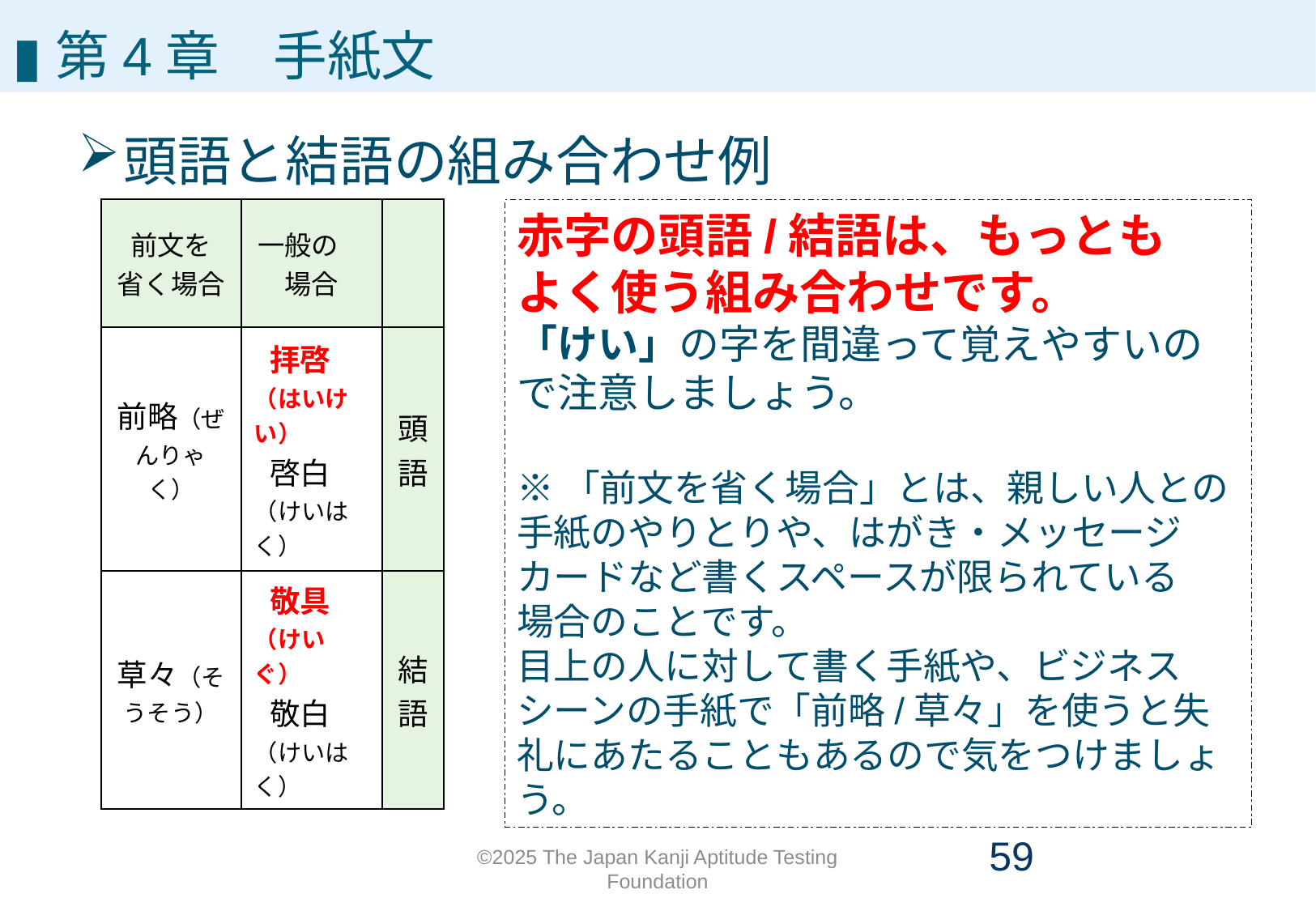

▮第4章　手紙文
頭語と結語の組み合わせ例

| 前文を 省く場合 | 一般の　 場合 |  |
| --- | --- | --- |
| 前略（ぜんりゃく） | 拝啓（はいけい） 啓白（けいはく） | 頭語 |
| 草々（そうそう） | 敬具（けいぐ） 敬白（けいはく） | 結語 |
赤字の頭語/結語は、もっとも
よく使う組み合わせです。
「けい」の字を間違って覚えやすいので注意しましょう。

※「前文を省く場合」とは、親しい人との手紙のやりとりや、はがき・メッセージカードなど書くスペースが限られている
場合のことです。
目上の人に対して書く手紙や、ビジネスシーンの手紙で「前略/草々」を使うと失礼にあたることもあるので気をつけましょう。

©2025 The Japan Kanji Aptitude Testing Foundation
59